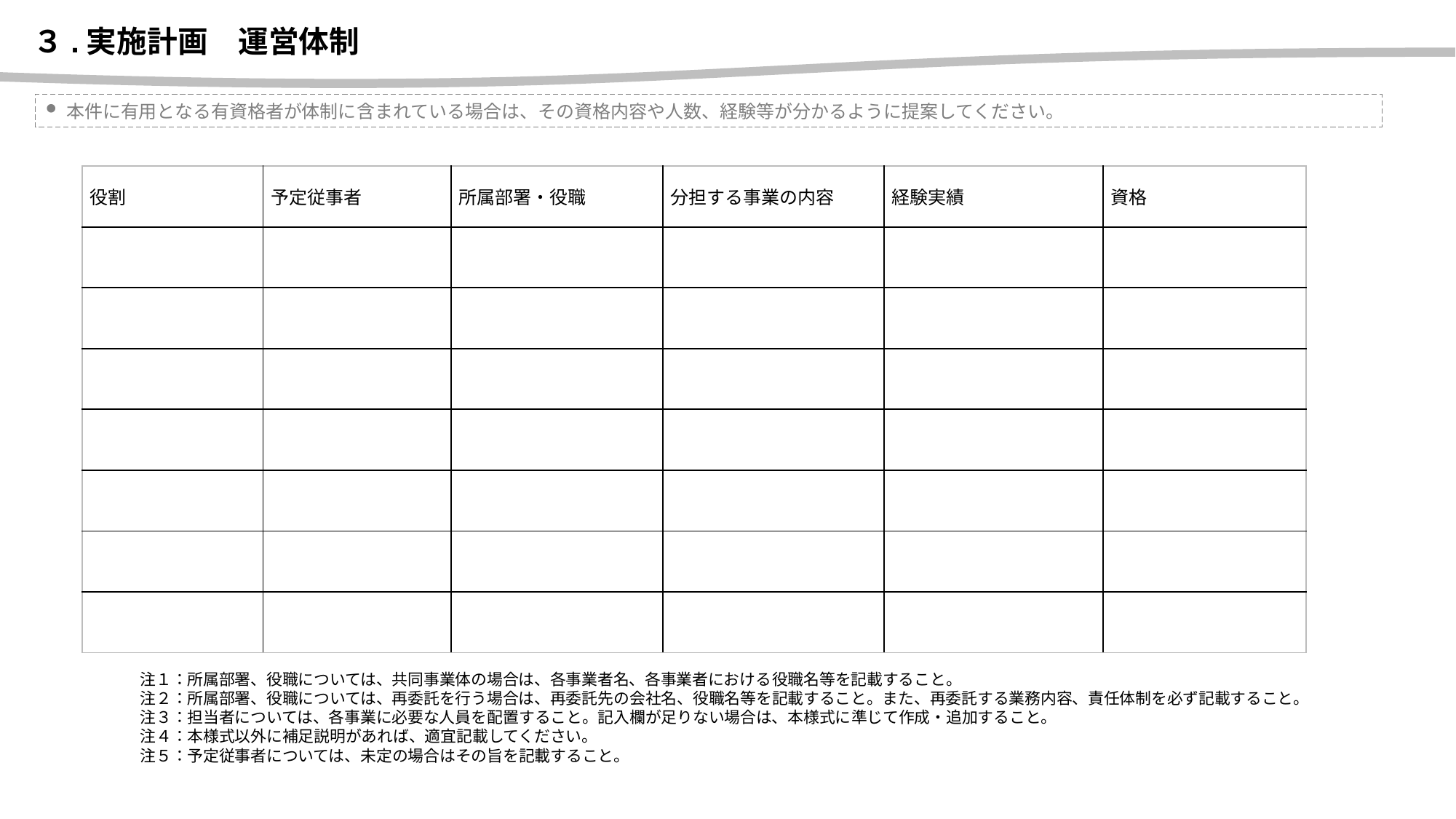

３.実施計画　運営体制

本件に有用となる有資格者が体制に含まれている場合は、その資格内容や人数、経験等が分かるように提案してください。
| 役割 | 予定従事者 | 所属部署・役職 | 分担する事業の内容 | 経験実績 | 資格 |
| --- | --- | --- | --- | --- | --- |
|  |  |  |  |  |  |
|  |  |  |  |  |  |
|  |  |  |  |  |  |
|  |  |  |  |  |  |
|  |  |  |  |  |  |
|  |  |  |  |  |  |
|  |  |  |  |  |  |
注１：所属部署、役職については、共同事業体の場合は、各事業者名、各事業者における役職名等を記載すること。
注２：所属部署、役職については、再委託を行う場合は、再委託先の会社名、役職名等を記載すること。また、再委託する業務内容、責任体制を必ず記載すること。
注３：担当者については、各事業に必要な人員を配置すること。記入欄が足りない場合は、本様式に準じて作成・追加すること。
注４：本様式以外に補足説明があれば、適宜記載してください。
注５：予定従事者については、未定の場合はその旨を記載すること。